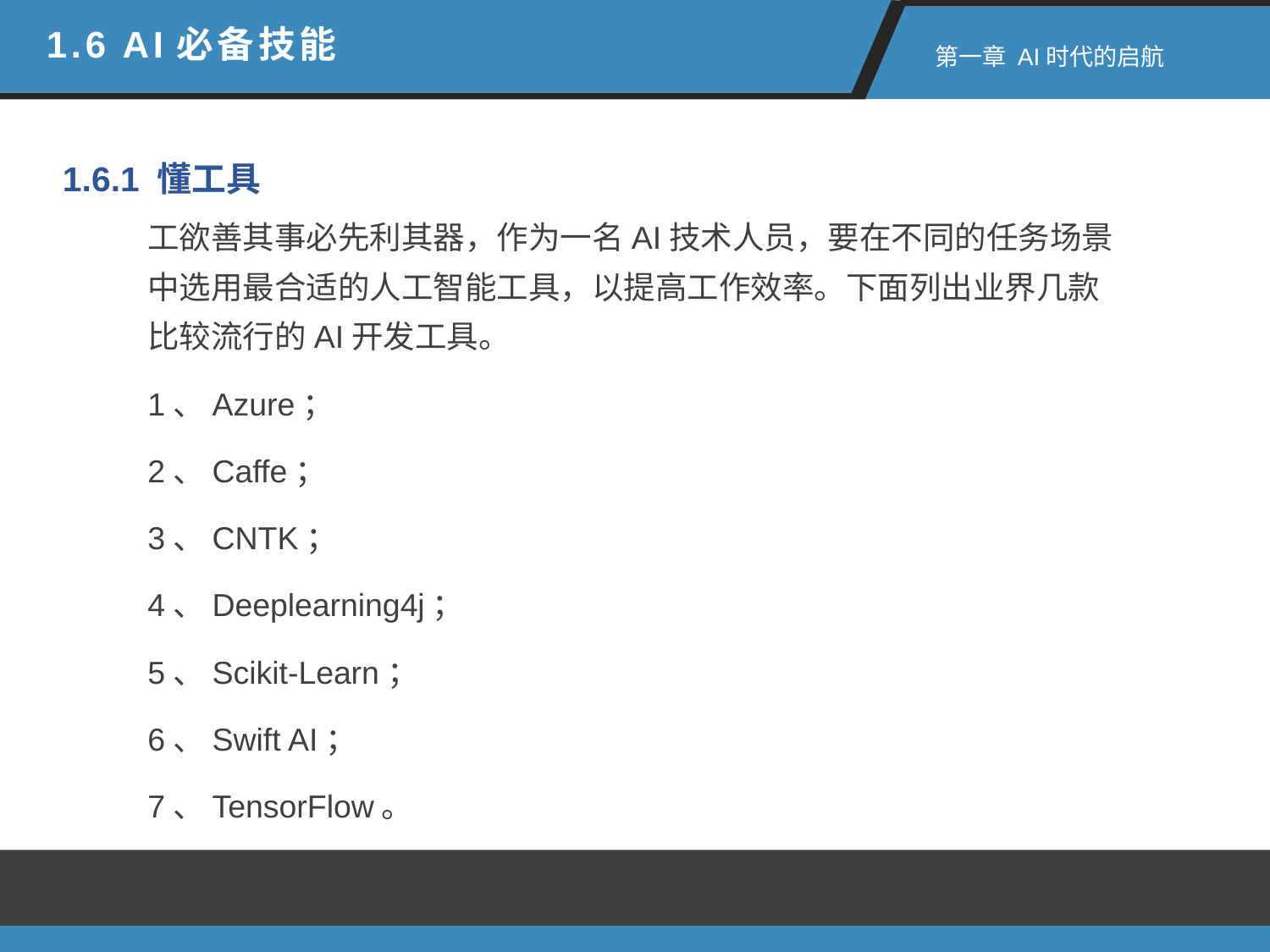

1.6 AI必备技能
  第一章 AI时代的启航
1.6.1 懂工具
工欲善其事必先利其器，作为一名AI技术人员，要在不同的任务场景中选用最合适的人工智能工具，以提高工作效率。下面列出业界几款比较流行的AI开发工具。
1、Azure；
2、Caffe；
3、CNTK；
4、Deeplearning4j；
5、Scikit-Learn；
6、Swift AI；
7、TensorFlow。